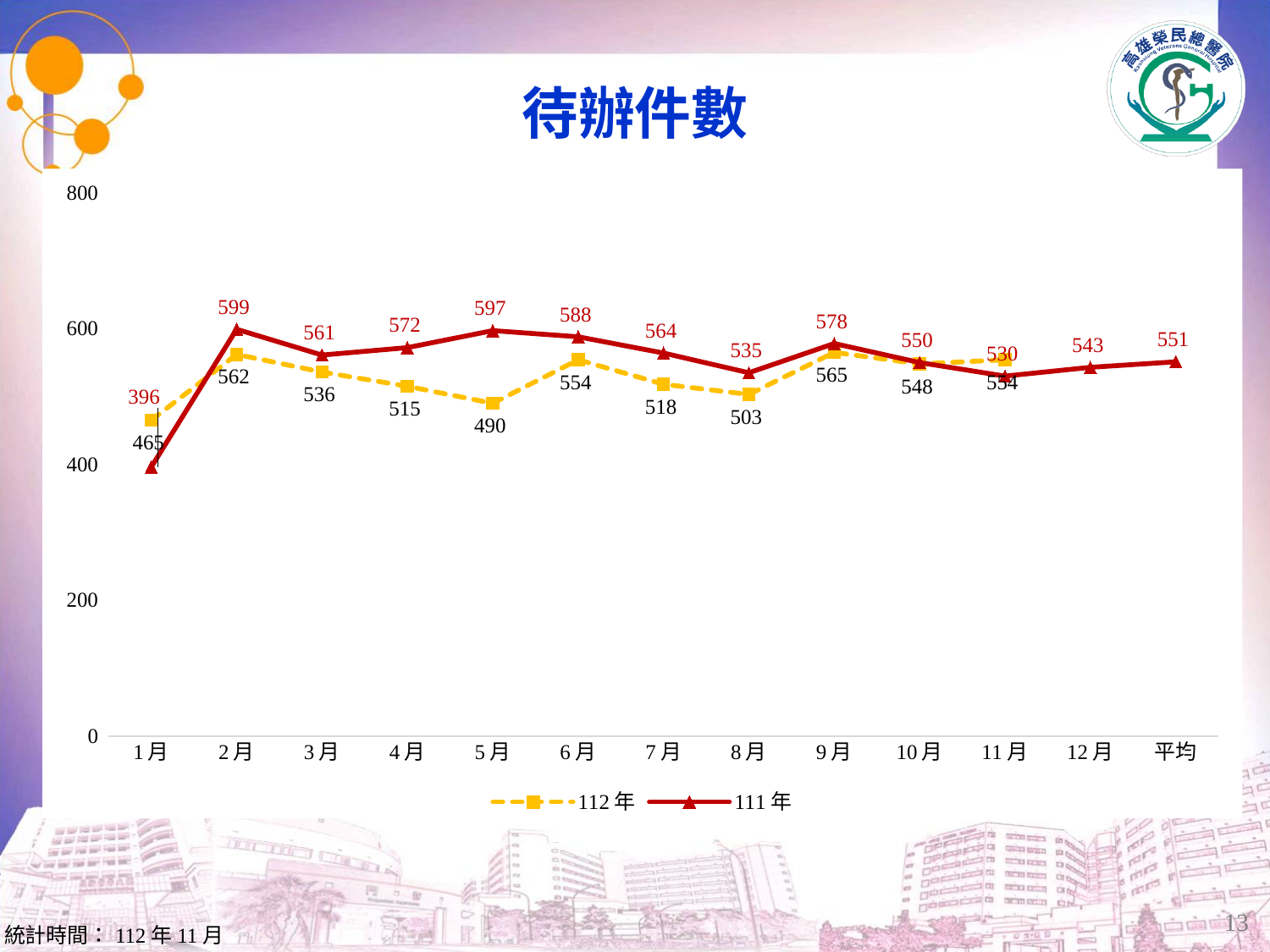

# 待辦件數

### Chart

| Category |  |  |
|---|---|---|
| 1月 | 465.0 | 396.0 |
| 2月 | 562.0 | 599.0 |
| 3月 | 536.0 | 561.0 |
| 4月 | 515.0 | 572.0 |
| 5月 | 490.0 | 597.0 |
| 6月 | 554.0 | 588.0 |
| 7月 | 518.0 | 564.0 |
| 8月 | 503.0 | 535.0 |
| 9月 | 565.0 | 578.0 |
| 10月 | 548.0 | 550.0 |
| 11月 | 554.0 | 530.0 |
| 12月 | None | 543.0 |
| 平均 | None | 551.0833333333336 |
13
統計時間：112年11月